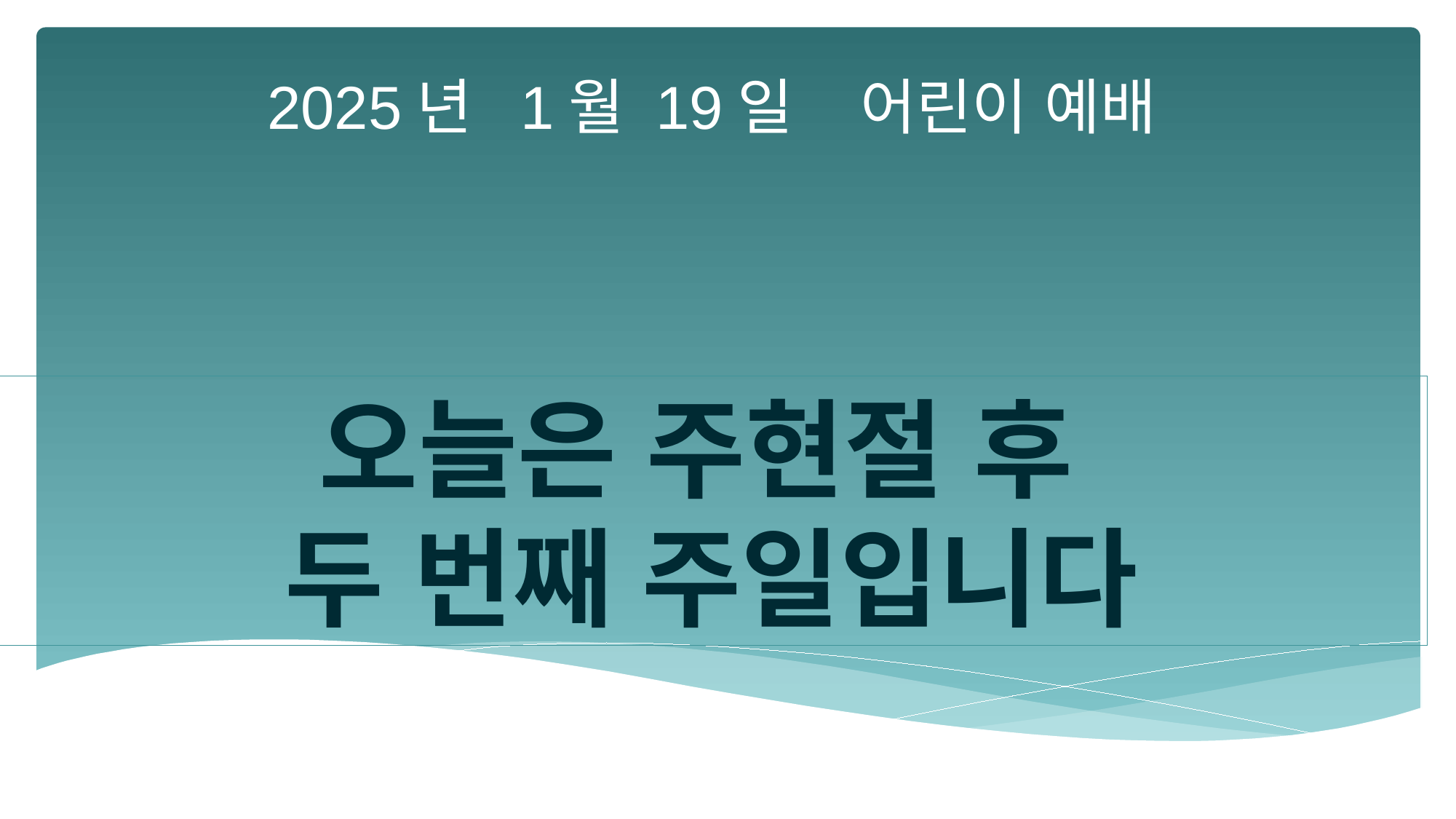

2025년  1월 19일    어린이 예배
오늘은 주현절 후
두 번째 주일입니다